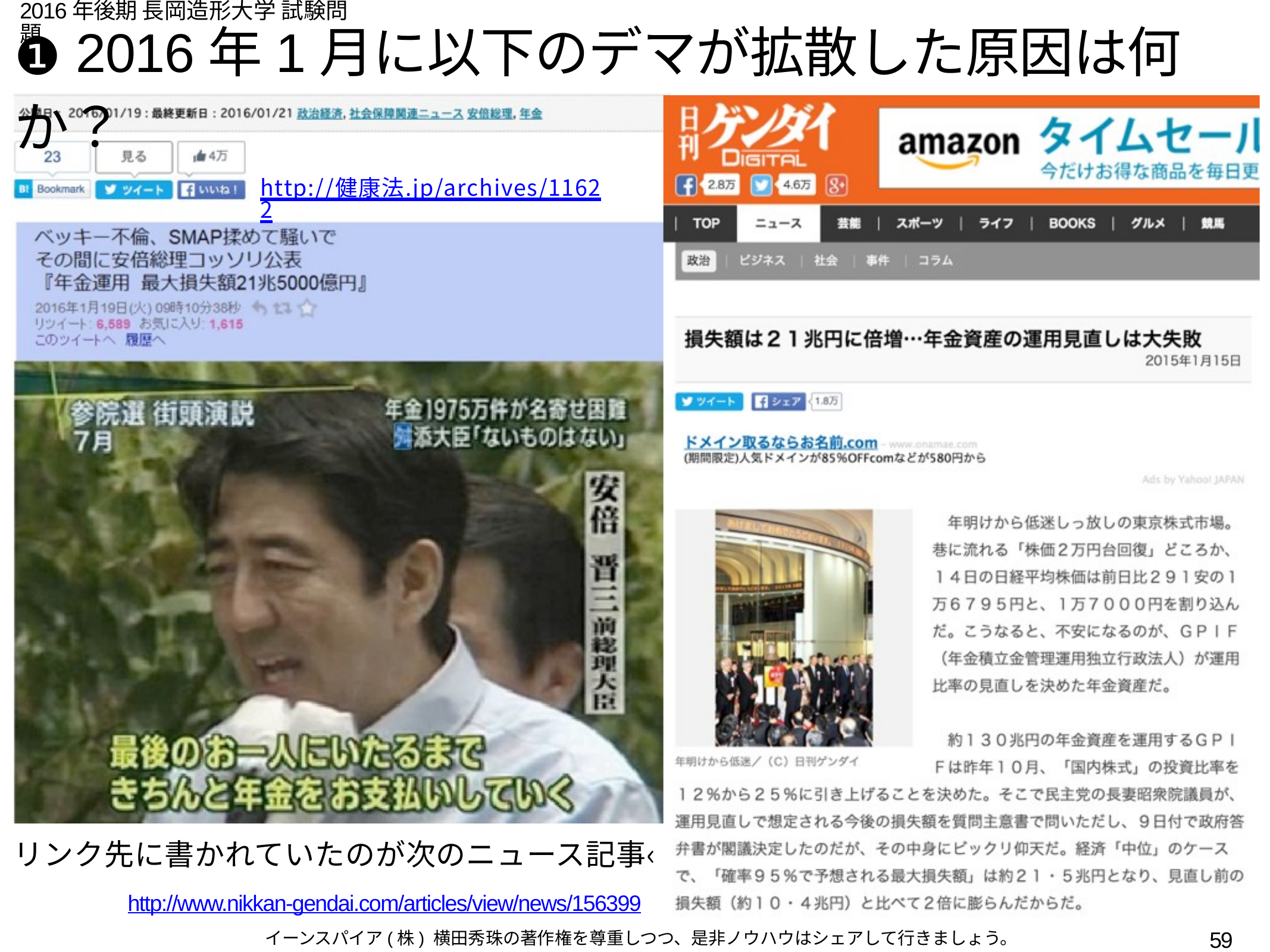

2016年後期 長岡造形大学 試験問題
# ❶ 2016年1月に以下のデマが拡散した原因は何か？

http://健康法.jp/archives/11622
リンク先に書かれていたのが次のニュース記事‹
http://www.nikkan-gendai.com/articles/view/news/156399
59
イーンスパイア(株) 横田秀珠の著作権を尊重しつつ、是非ノウハウはシェアして行きましょう。